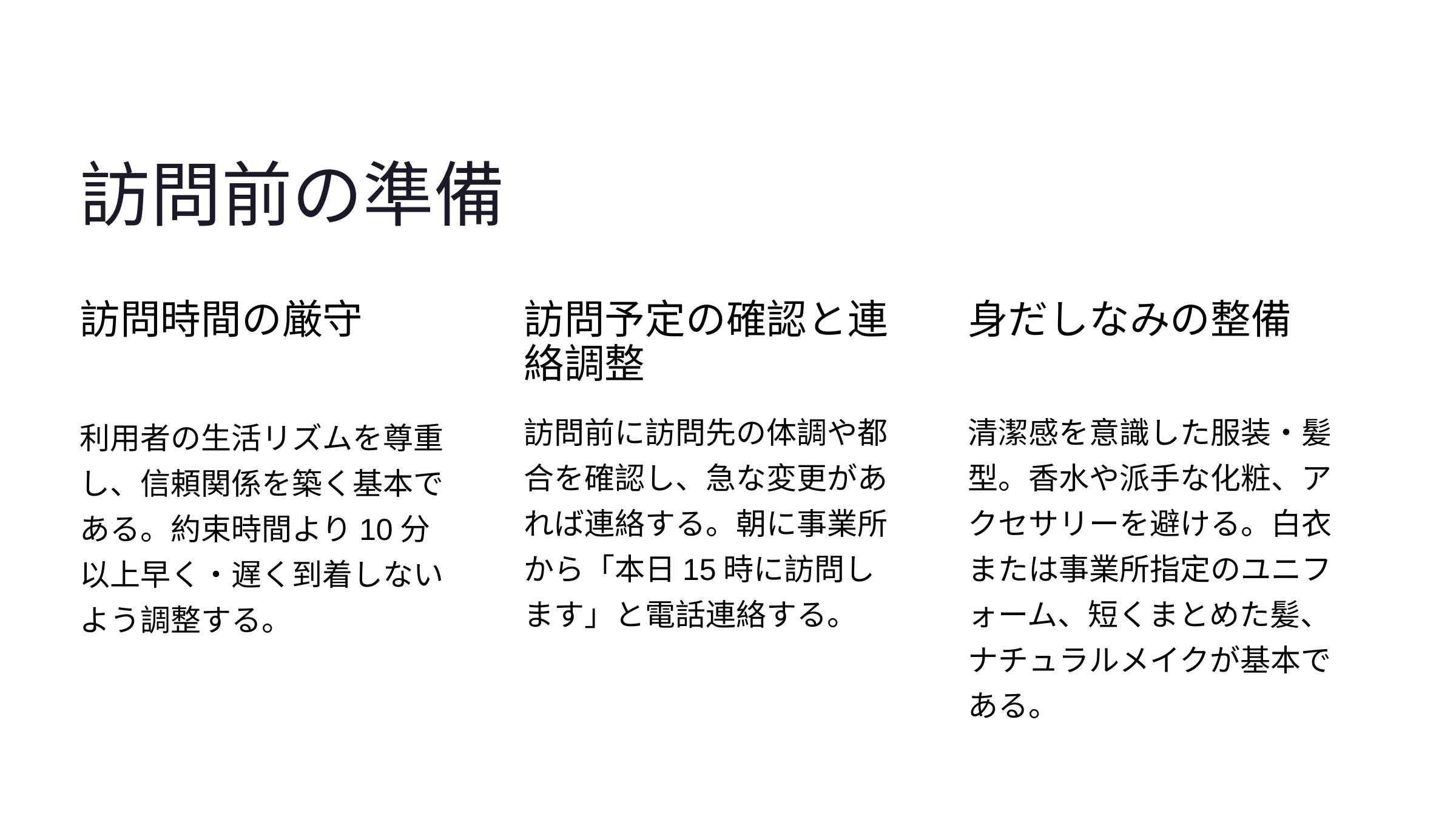

訪問前の準備
訪問時間の厳守
訪問予定の確認と連絡調整
身だしなみの整備
訪問前に訪問先の体調や都合を確認し、急な変更があれば連絡する。朝に事業所から「本日15時に訪問します」と電話連絡する。
清潔感を意識した服装・髪型。香水や派手な化粧、アクセサリーを避ける。白衣または事業所指定のユニフォーム、短くまとめた髪、ナチュラルメイクが基本である。
利用者の生活リズムを尊重し、信頼関係を築く基本である。約束時間より10分以上早く・遅く到着しないよう調整する。